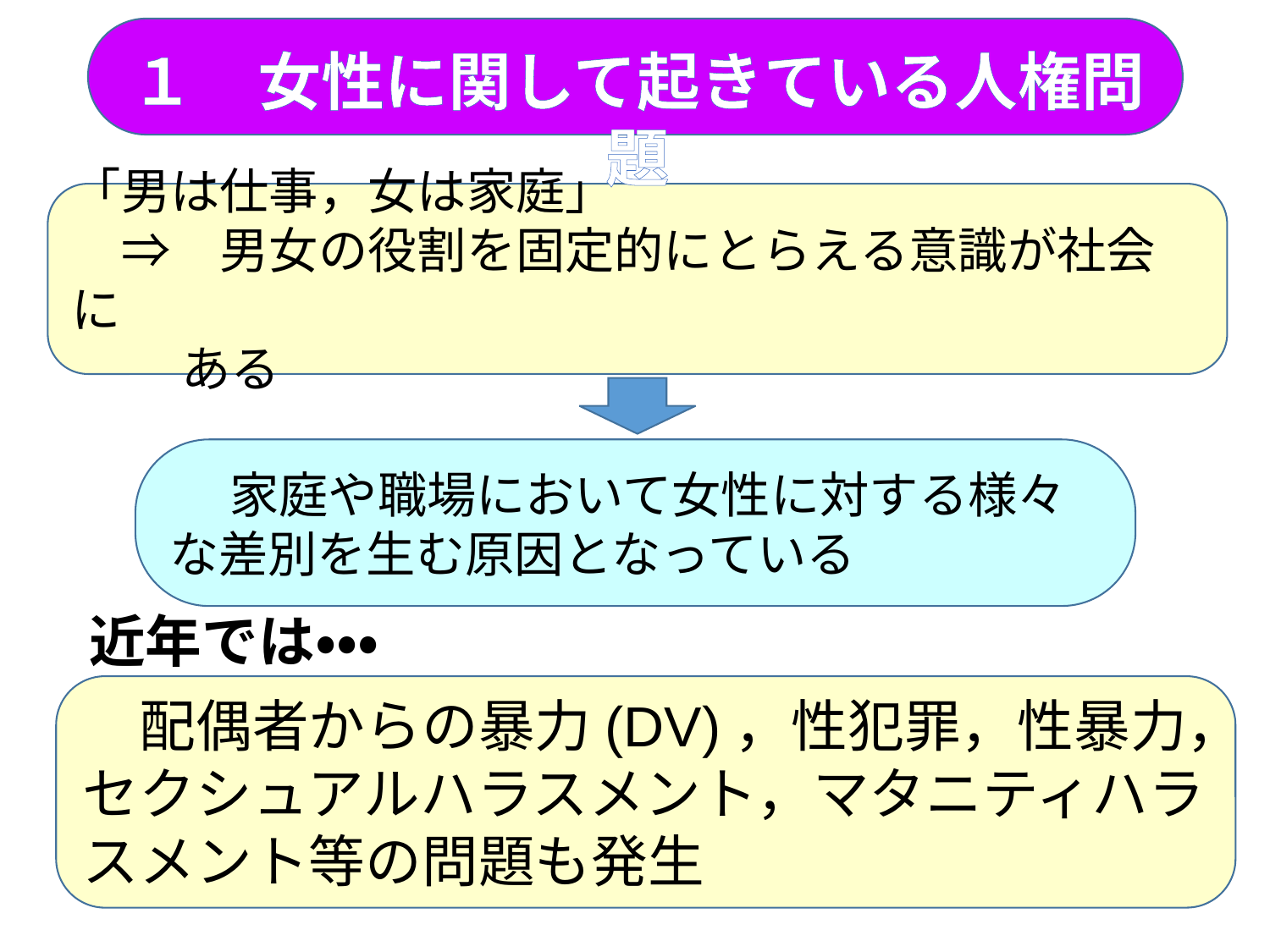

１　女性に関して起きている人権問題
「男は仕事，女は家庭」
　⇒　男女の役割を固定的にとらえる意識が社会に
　　 ある

　 家庭や職場において女性に対する様々な差別を生む原因となっている
近年では・・・
　配偶者からの暴力(DV)，性犯罪，性暴力，セクシュアルハラスメント，マタニティハラスメント等の問題も発生